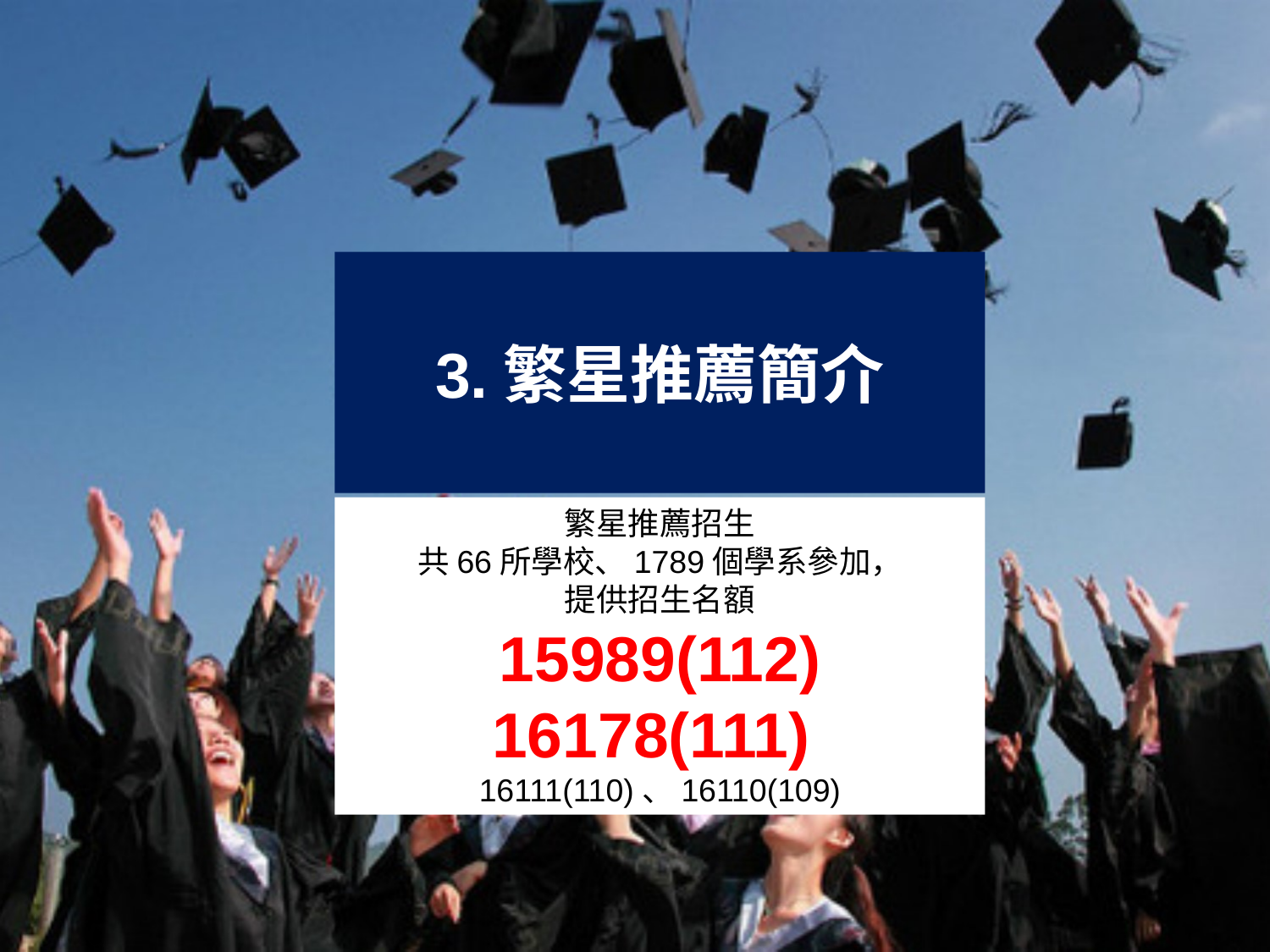

3.繁星推薦簡介

繁星推薦招生
共66所學校、1789個學系參加，
提供招生名額
15989(112)
16178(111)
16111(110)、16110(109)